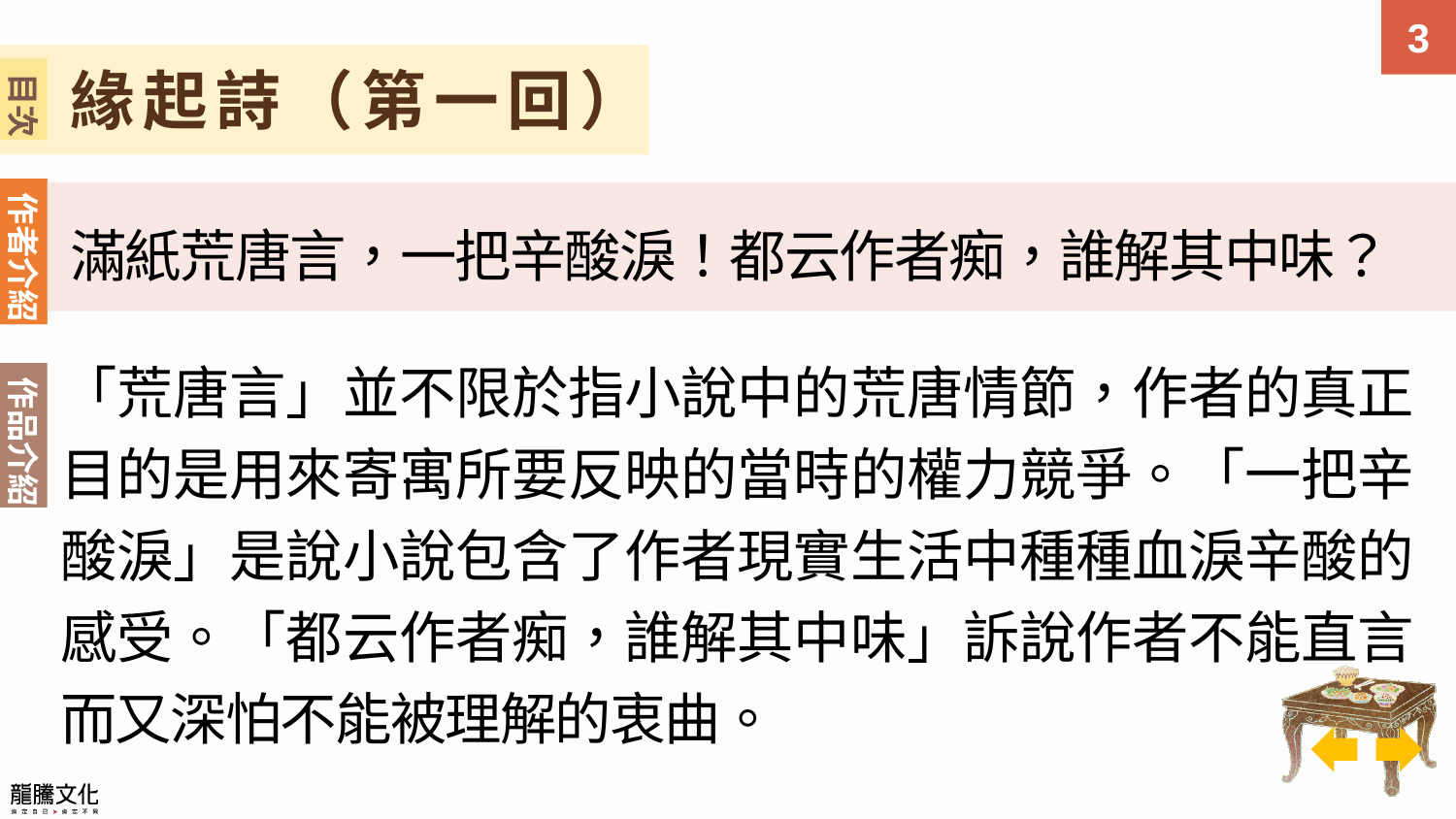

緣起詩（第一回）
目次
作者介紹

滿紙荒唐言，一把辛酸淚！都云作者痴，誰解其中味？
「荒唐言」並不限於指小說中的荒唐情節，作者的真正目的是用來寄寓所要反映的當時的權力競爭。「一把辛酸淚」是說小說包含了作者現實生活中種種血淚辛酸的感受。「都云作者痴，誰解其中味」訴說作者不能直言而又深怕不能被理解的衷曲。
作品介紹